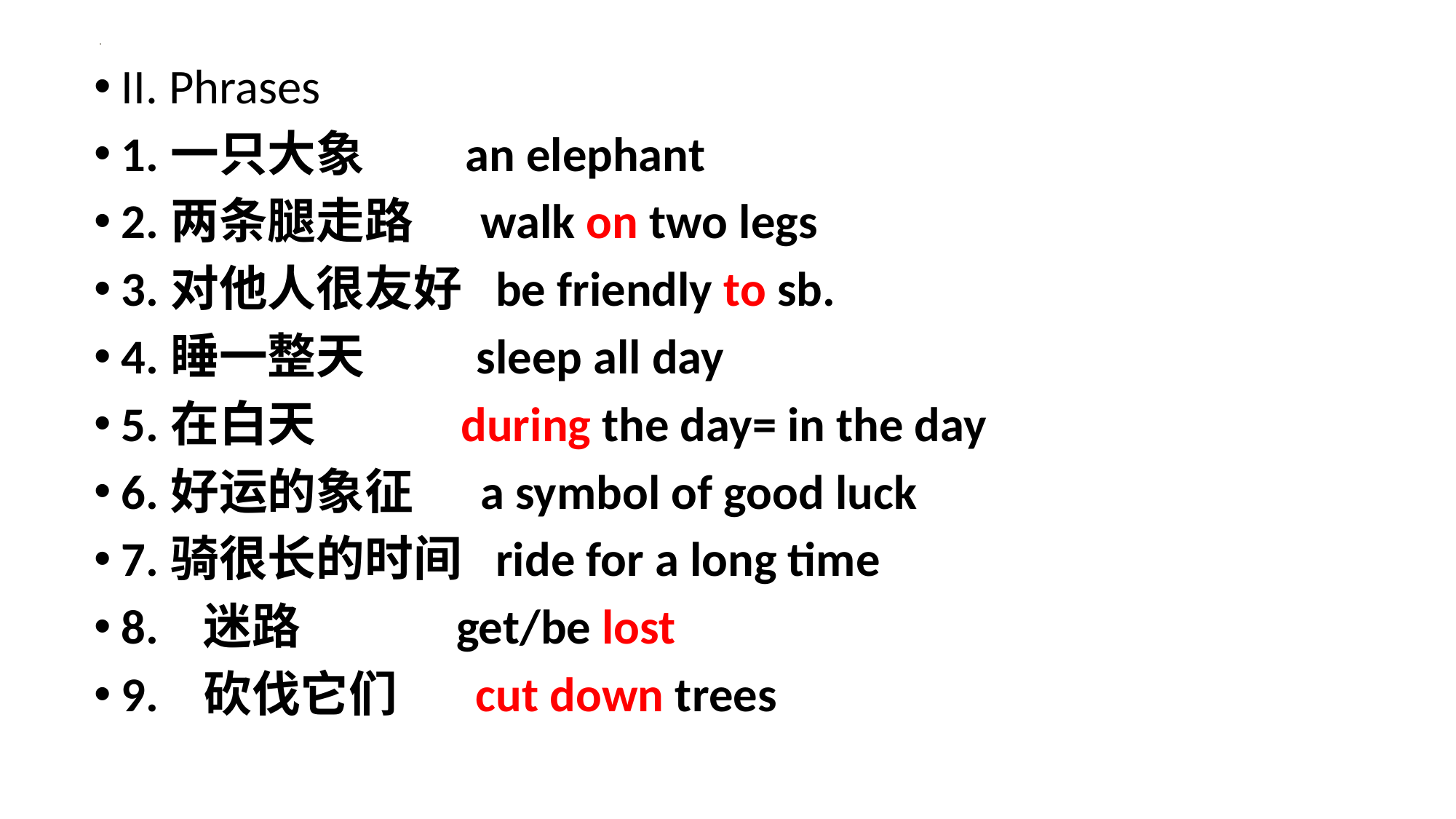

II. Phrases
1.一只大象        an elephant
2.两条腿走路     walk on two legs
3.对他人很友好  be friendly to sb.
4.睡一整天         sleep all day
5.在白天            during the day= in the day
6.好运的象征     a symbol of good luck
7.骑很长的时间  ride for a long time
8.   迷路             get/be lost
9.   砍伐它们      cut down trees